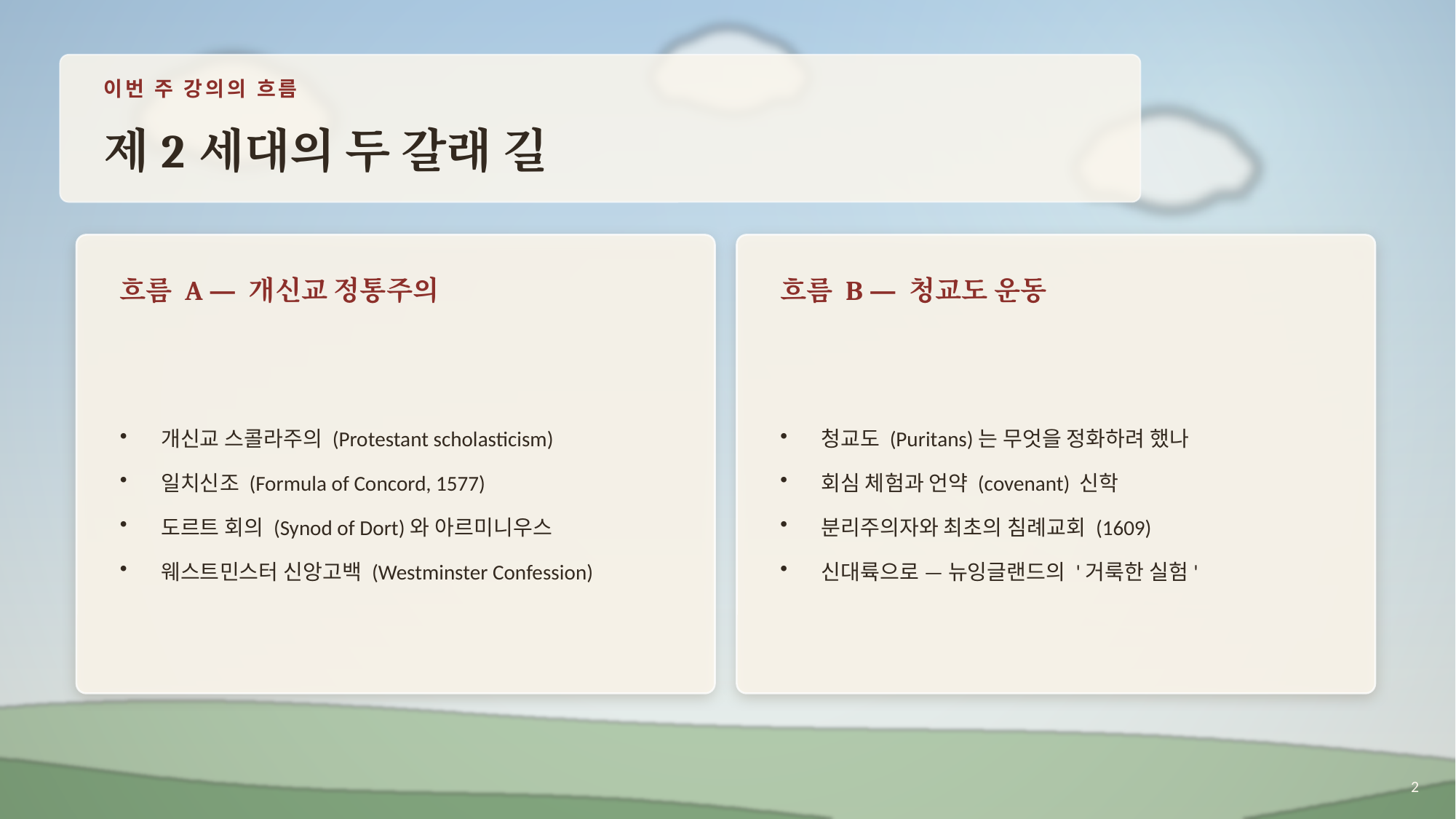

이번 주 강의의 흐름
제2세대의 두 갈래 길

흐름 A — 개신교 정통주의
흐름 B — 청교도 운동
개신교 스콜라주의 (Protestant scholasticism)
일치신조 (Formula of Concord, 1577)
도르트 회의 (Synod of Dort)와 아르미니우스
웨스트민스터 신앙고백 (Westminster Confession)
청교도 (Puritans)는 무엇을 정화하려 했나
회심 체험과 언약 (covenant) 신학
분리주의자와 최초의 침례교회 (1609)
신대륙으로 — 뉴잉글랜드의 '거룩한 실험'
2